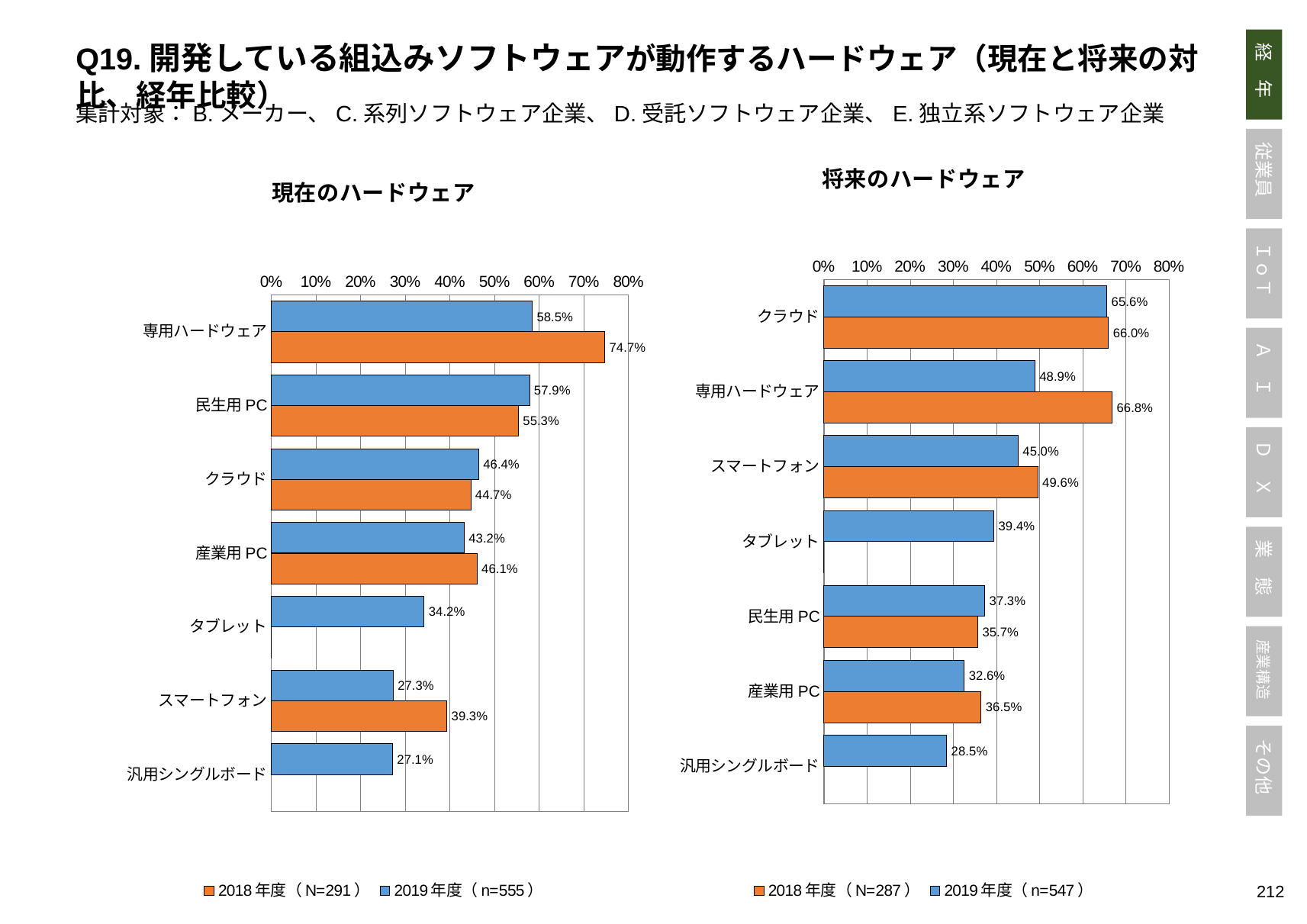

Q19.開発している組込みソフトウェアが動作するハードウェア（現在と将来の対比、経年比較）
集計対象：B.メーカー、C.系列ソフトウェア企業、D.受託ソフトウェア企業、E.独立系ソフトウェア企業

### Chart: 将来のハードウェア

| Category | 2019年度（n=547） | 2018年度（N=287） |
|---|---|---|
| クラウド | 0.6561309520897065 | 0.6599641182184552 |
| 専用ハードウェア | 0.4891098322677474 | 0.6681734503326497 |
| スマートフォン | 0.4503307138554674 | 0.4961211223951598 |
| タブレット | 0.39415127024353663 | 0.0 |
| 民生用PC | 0.3732979520765728 | 0.35686743086851425 |
| 産業用PC | 0.3256298747435396 | 0.3645009642465131 |
| 汎用シングルボード | 0.28488796668583494 | None |

### Chart: 現在のハードウェア

| Category | 2019年度（n=555） | 2018年度（N=291） |
|---|---|---|
| 専用ハードウェア | 0.5845220971271392 | 0.7467975433209036 |
| 民生用PC | 0.5785480144216743 | 0.5534208493472061 |
| クラウド | 0.464484868193938 | 0.44683378315229316 |
| 産業用PC | 0.4319524392546705 | 0.4609779668183017 |
| タブレット | 0.3424045728884906 | 0.0 |
| スマートフォン | 0.2731184303482188 | 0.39329642592610253 |
| 汎用シングルボード | 0.27142565009849856 | None |
212